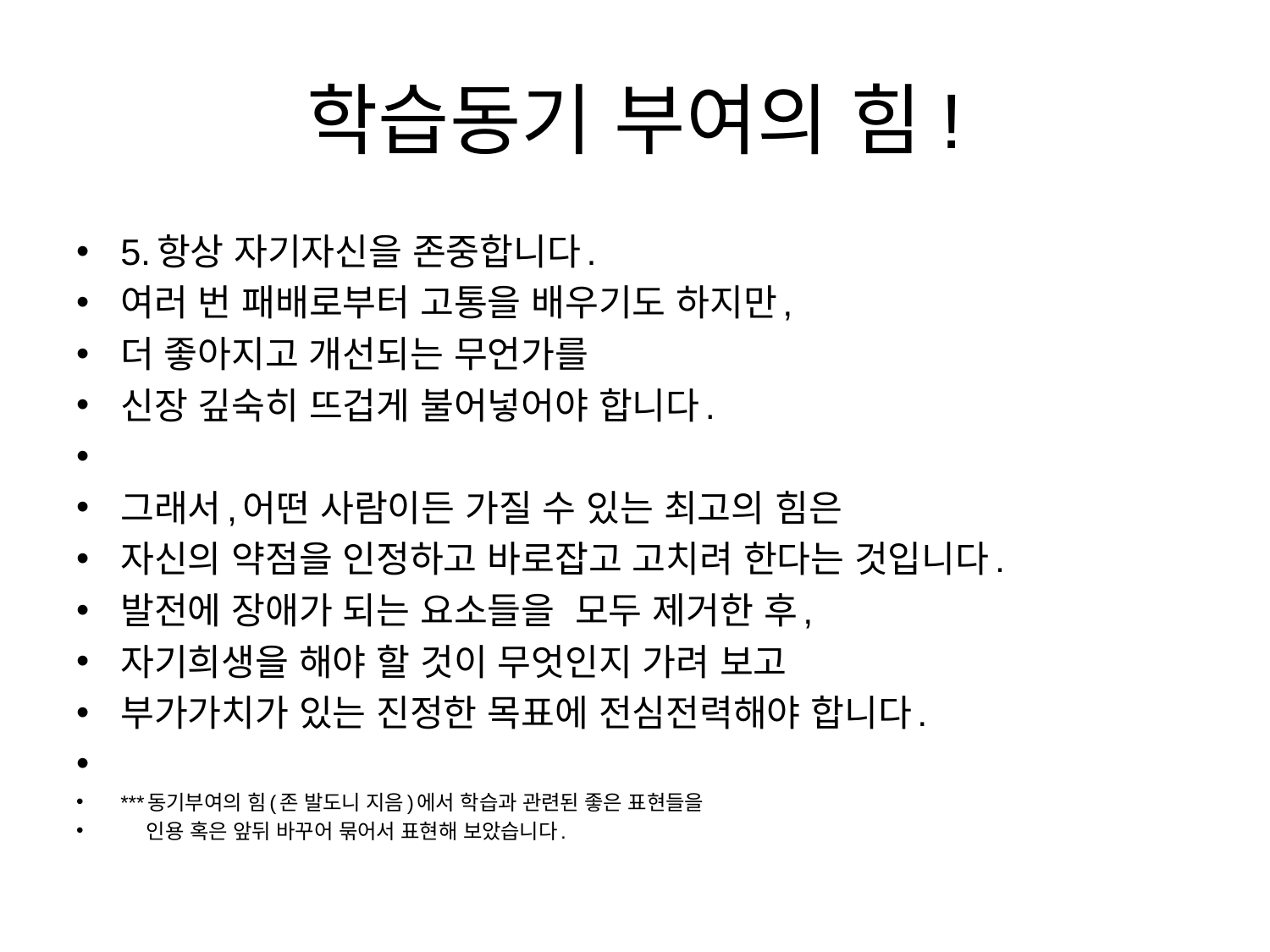

# 학습동기 부여의 힘!
5.항상 자기자신을 존중합니다.
여러 번 패배로부터 고통을 배우기도 하지만,
더 좋아지고 개선되는 무언가를
신장 깊숙히 뜨겁게 불어넣어야 합니다.

그래서,어떤 사람이든 가질 수 있는 최고의 힘은
자신의 약점을 인정하고 바로잡고 고치려 한다는 것입니다.
발전에 장애가 되는 요소들을  모두 제거한 후,
자기희생을 해야 할 것이 무엇인지 가려 보고
부가가치가 있는 진정한 목표에 전심전력해야 합니다.

***동기부여의 힘(존 발도니 지음)에서 학습과 관련된 좋은 표현들을
    인용 혹은 앞뒤 바꾸어 묶어서 표현해 보았습니다.